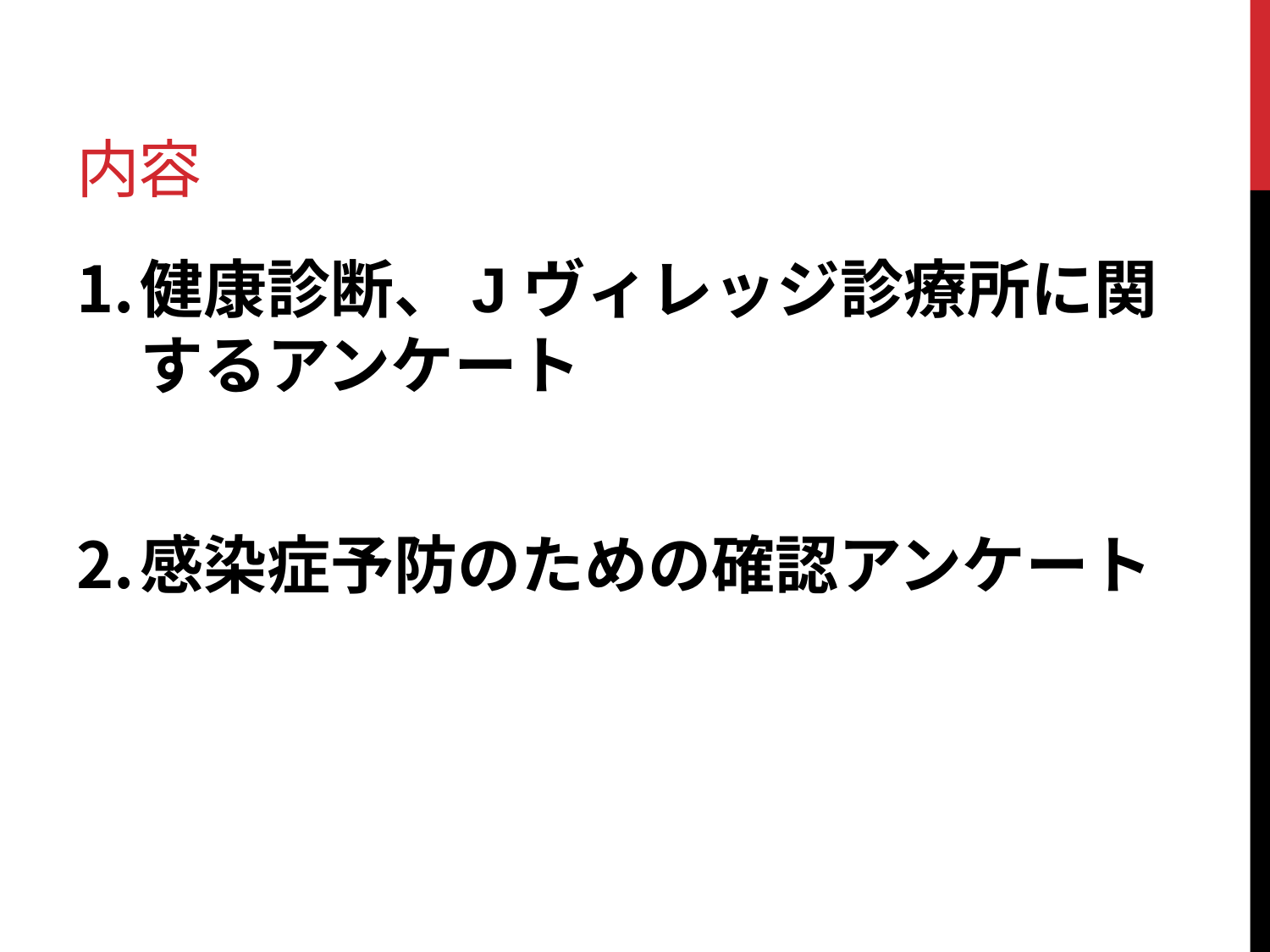

# 内容
健康診断、Jヴィレッジ診療所に関するアンケート

感染症予防のための確認アンケート